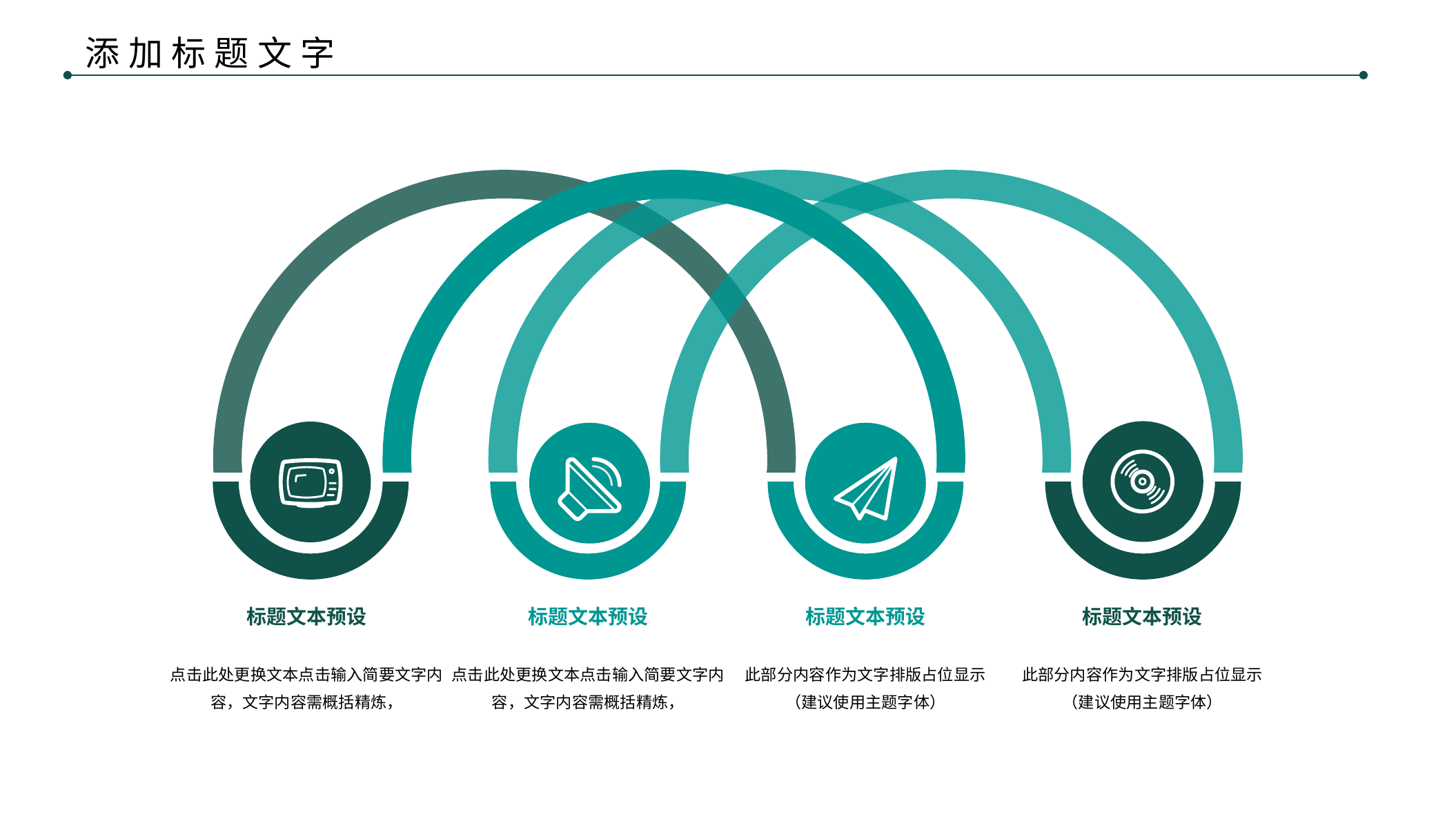

添加标题文字

标题文本预设
点击此处更换文本点击输入简要文字内容，文字内容需概括精炼，
标题文本预设
点击此处更换文本点击输入简要文字内容，文字内容需概括精炼，
标题文本预设
此部分内容作为文字排版占位显示
（建议使用主题字体）
标题文本预设
此部分内容作为文字排版占位显示
（建议使用主题字体）